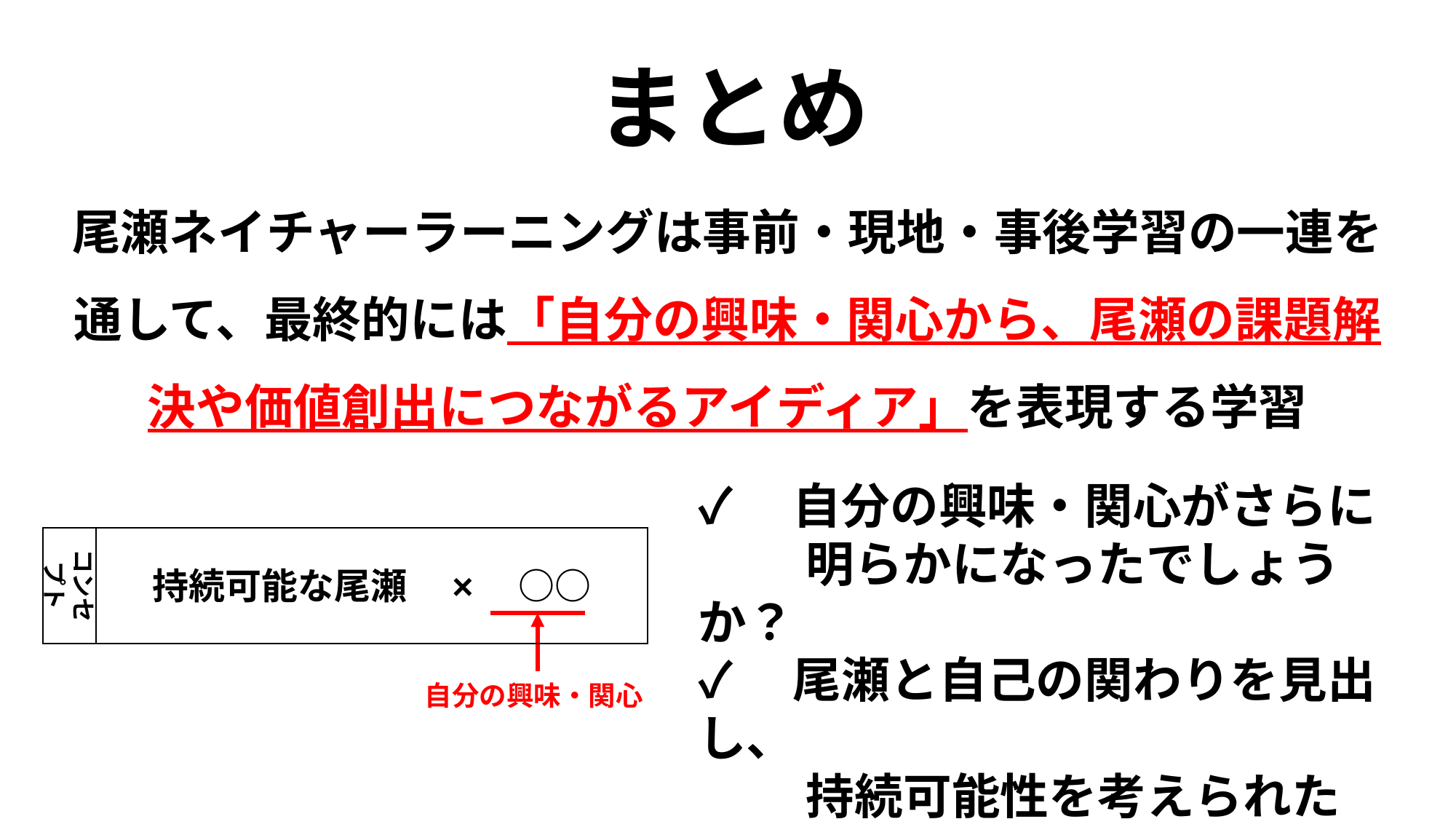

# まとめ
尾瀬ネイチャーラーニングは事前・現地・事後学習の一連を通して、最終的には「自分の興味・関心から、尾瀬の課題解決や価値創出につながるアイディア」を表現する学習
✓　自分の興味・関心がさらに
　　 明らかになったでしょうか？
✓　尾瀬と自己の関わりを見出し、
　　 持続可能性を考えられた
　　 でしょうか？
コンセプト

持続可能な尾瀬　×　○○
自分の興味・関心